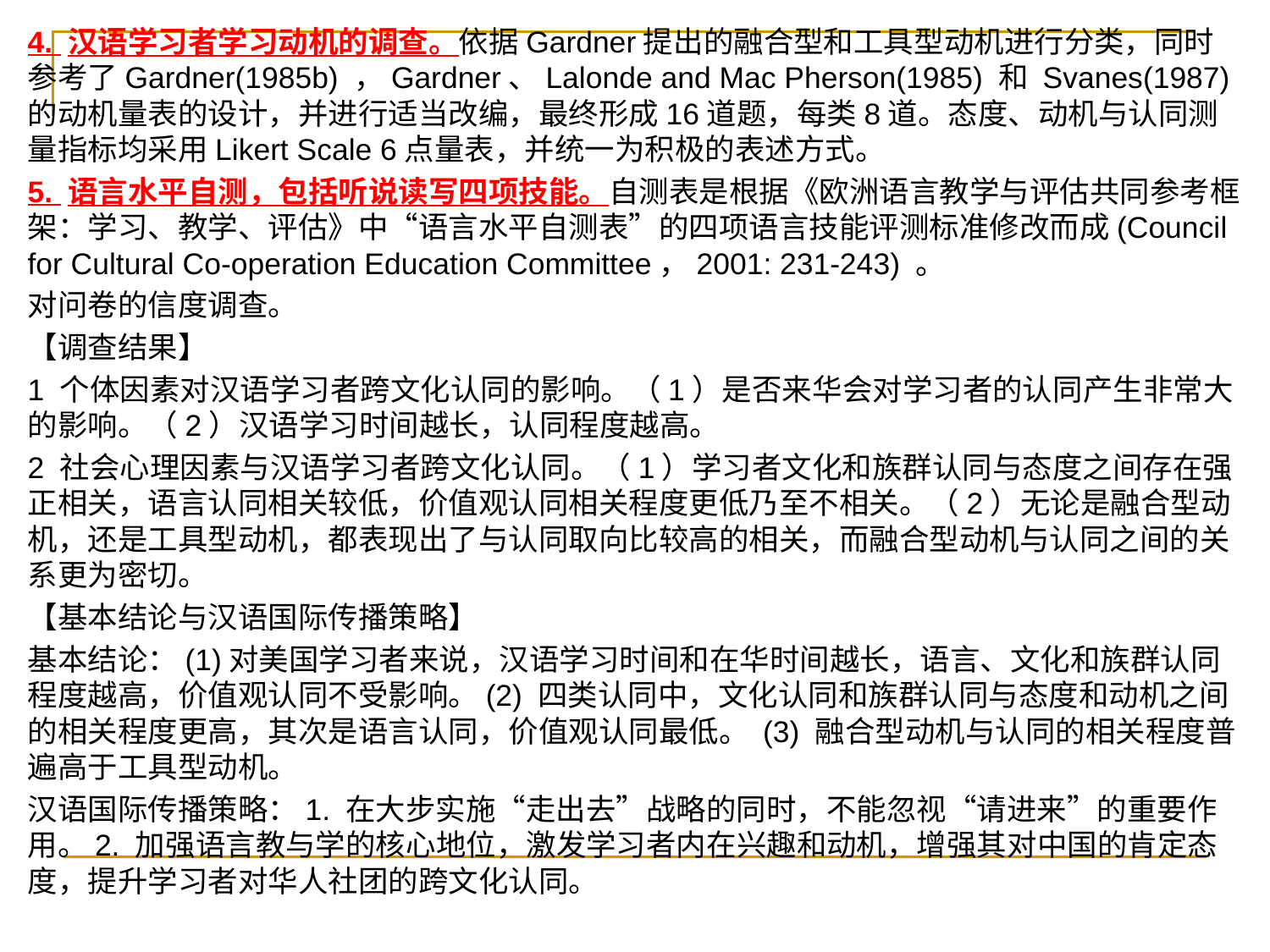

4. 汉语学习者学习动机的调查。依据Gardner提出的融合型和工具型动机进行分类，同时参考了Gardner(1985b) ，Gardner、Lalonde and Mac Pherson(1985) 和 Svanes(1987)的动机量表的设计，并进行适当改编，最终形成16道题，每类8道。态度、动机与认同测量指标均采用Likert Scale 6点量表，并统一为积极的表述方式。
5. 语言水平自测，包括听说读写四项技能。自测表是根据《欧洲语言教学与评估共同参考框架：学习、教学、评估》中“语言水平自测表”的四项语言技能评测标准修改而成(Council for Cultural Co-operation Education Committee，2001: 231-243) 。
对问卷的信度调查。
【调查结果】
1 个体因素对汉语学习者跨文化认同的影响。（1）是否来华会对学习者的认同产生非常大的影响。（2）汉语学习时间越长，认同程度越高。
2 社会心理因素与汉语学习者跨文化认同。（1）学习者文化和族群认同与态度之间存在强正相关，语言认同相关较低，价值观认同相关程度更低乃至不相关。（2）无论是融合型动机，还是工具型动机，都表现出了与认同取向比较高的相关，而融合型动机与认同之间的关系更为密切。
【基本结论与汉语国际传播策略】
基本结论：(1)对美国学习者来说，汉语学习时间和在华时间越长，语言、文化和族群认同程度越高，价值观认同不受影响。(2) 四类认同中，文化认同和族群认同与态度和动机之间的相关程度更高，其次是语言认同，价值观认同最低。 (3) 融合型动机与认同的相关程度普遍高于工具型动机。
汉语国际传播策略：1. 在大步实施“走出去”战略的同时，不能忽视“请进来”的重要作用。2. 加强语言教与学的核心地位，激发学习者内在兴趣和动机，增强其对中国的肯定态度，提升学习者对华人社团的跨文化认同。